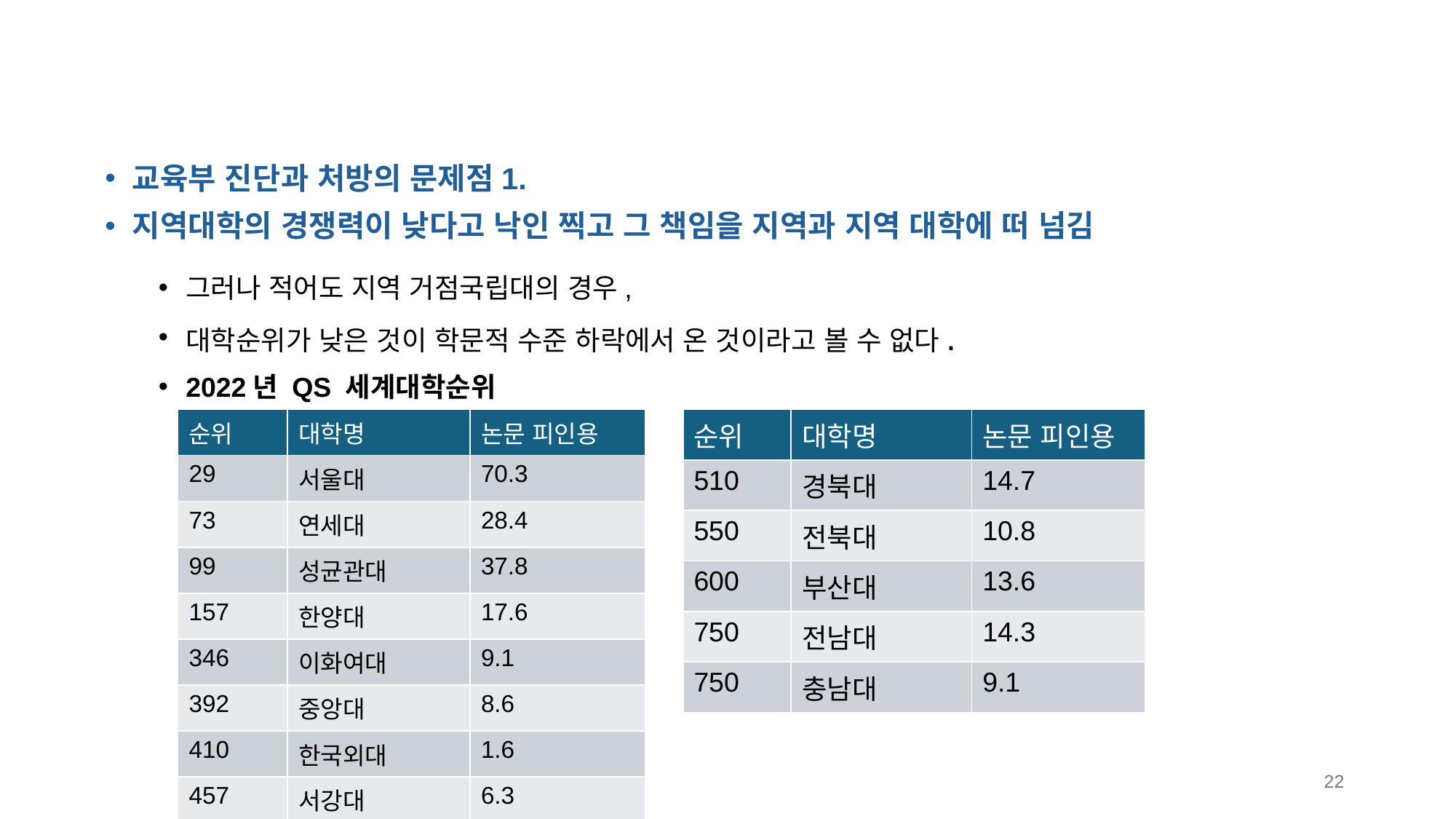

교육부 진단과 처방의 문제점1.
지역대학의 경쟁력이 낮다고 낙인 찍고 그 책임을 지역과 지역 대학에 떠 넘김

그러나 적어도 지역 거점국립대의 경우,
대학순위가 낮은 것이 학문적 수준 하락에서 온 것이라고 볼 수 없다.
2022년 QS 세계대학순위

| 순위 | 대학명 | 논문 피인용 |
| --- | --- | --- |
| 29 | 서울대 | 70.3 |
| 73 | 연세대 | 28.4 |
| 99 | 성균관대 | 37.8 |
| 157 | 한양대 | 17.6 |
| 346 | 이화여대 | 9.1 |
| 392 | 중앙대 | 8.6 |
| 410 | 한국외대 | 1.6 |
| 457 | 서강대 | 6.3 |
| 순위 | 대학명 | 논문 피인용 |
| --- | --- | --- |
| 510 | 경북대 | 14.7 |
| 550 | 전북대 | 10.8 |
| 600 | 부산대 | 13.6 |
| 750 | 전남대 | 14.3 |
| 750 | 충남대 | 9.1 |
22